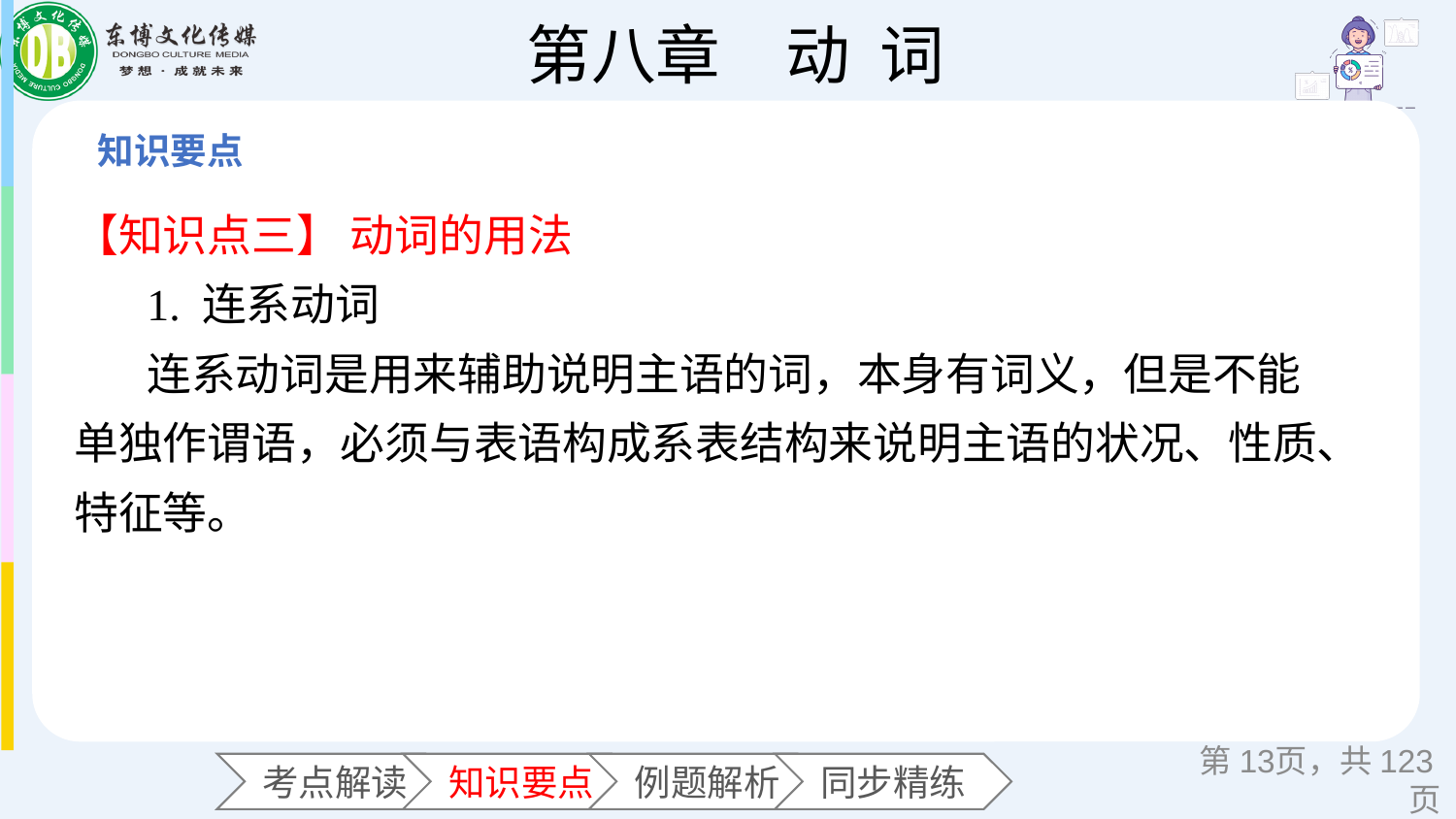

【知识点三】 动词的用法
1. 连系动词
连系动词是用来辅助说明主语的词，本身有词义，但是不能单独作谓语，必须与表语构成系表结构来说明主语的状况、性质、特征等。

第13页，共123页